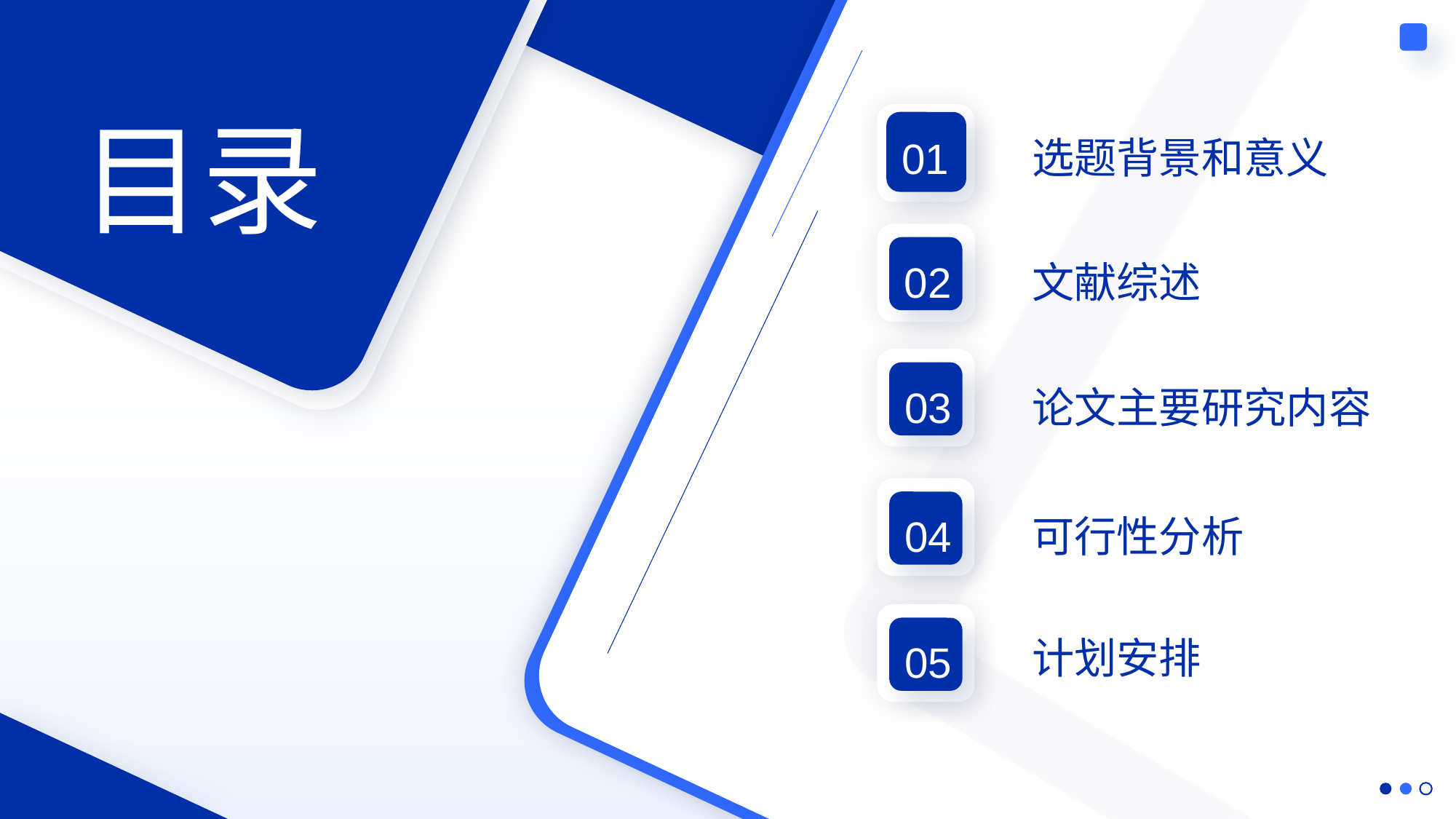

目录
选题背景和意义

01

文献综述

02
论文主要研究内容

03
可行性分析

04
计划安排

05